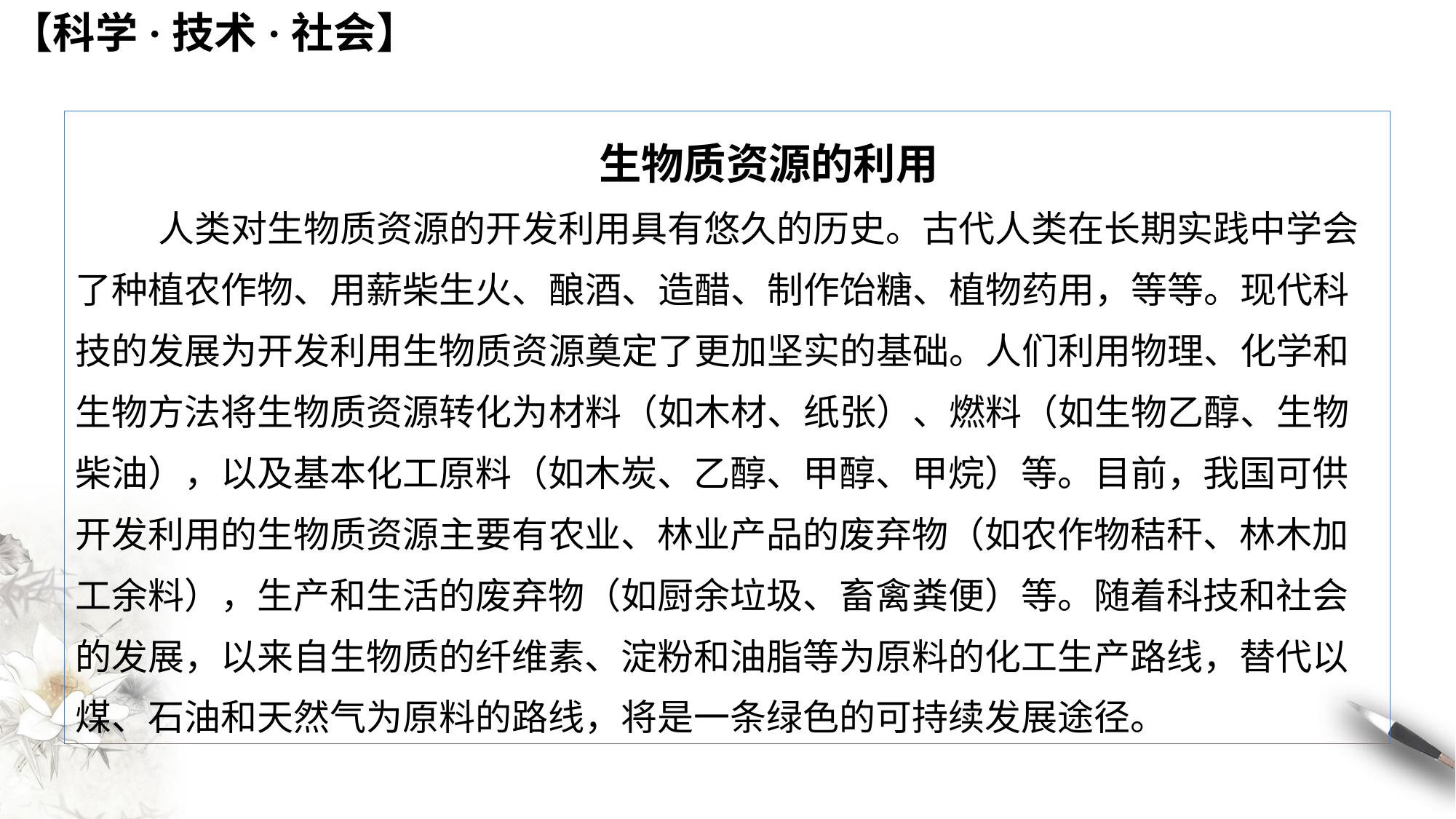

【科学·技术·社会】
         生物质资源的利用
         人类对生物质资源的开发利用具有悠久的历史。古代人类在长期实践中学会了种植农作物、用薪柴生火、酿酒、造醋、制作饴糖、植物药用，等等。现代科技的发展为开发利用生物质资源奠定了更加坚实的基础。人们利用物理、化学和生物方法将生物质资源转化为材料（如木材、纸张）、燃料（如生物乙醇、生物柴油），以及基本化工原料（如木炭、乙醇、甲醇、甲烷）等。目前，我国可供开发利用的生物质资源主要有农业、林业产品的废弃物（如农作物秸秆、林木加工余料），生产和生活的废弃物（如厨余垃圾、畜禽粪便）等。随着科技和社会的发展，以来自生物质的纤维素、淀粉和油脂等为原料的化工生产路线，替代以煤、石油和天然气为原料的路线，将是一条绿色的可持续发展途径。